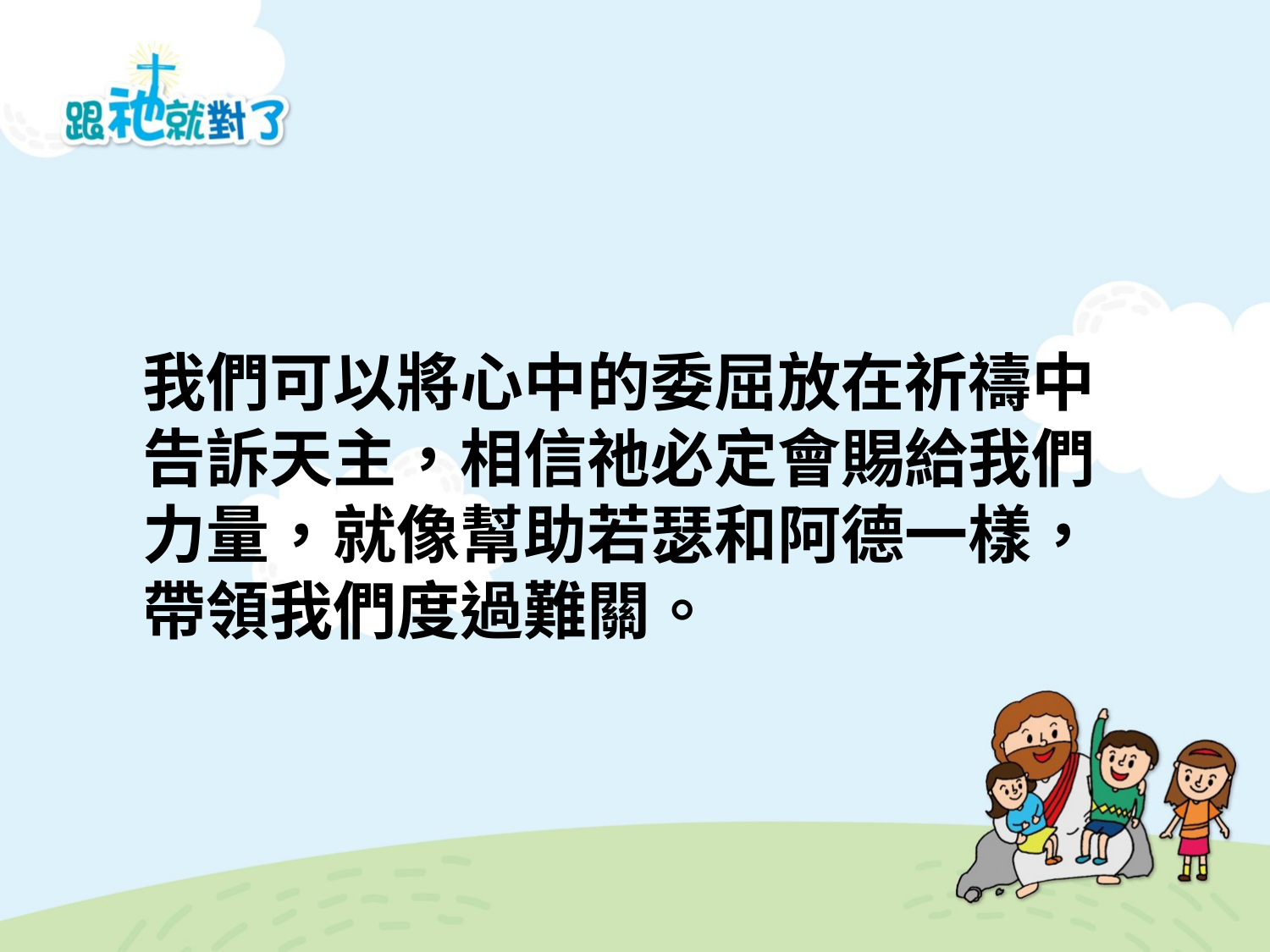

我們可以將心中的委屈放在祈禱中告訴天主，相信祂必定會賜給我們力量，就像幫助若瑟和阿德一樣，帶領我們度過難關。